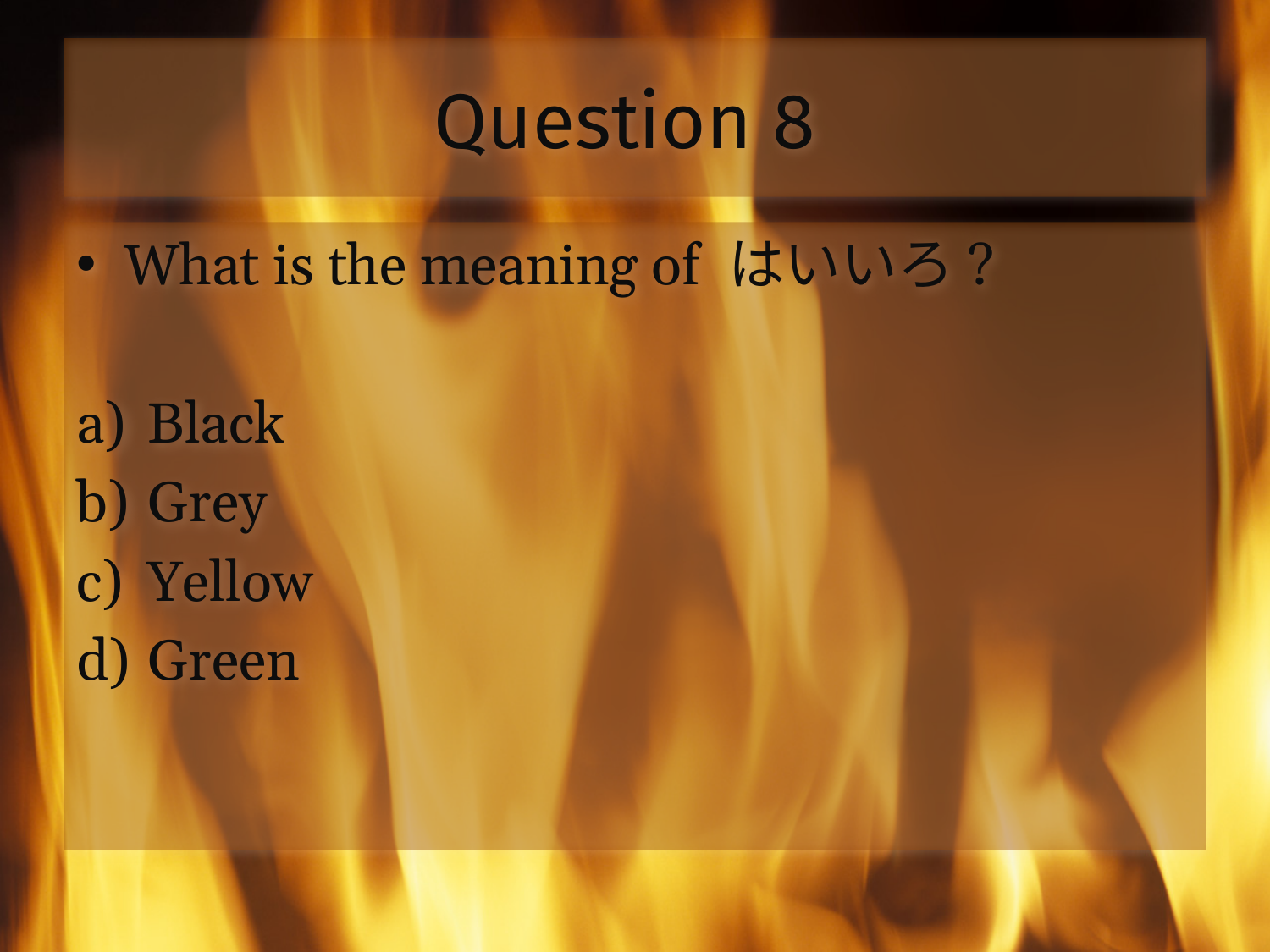

# Question 8
What is the meaning of はいいろ?

Black
Grey
Yellow
Green